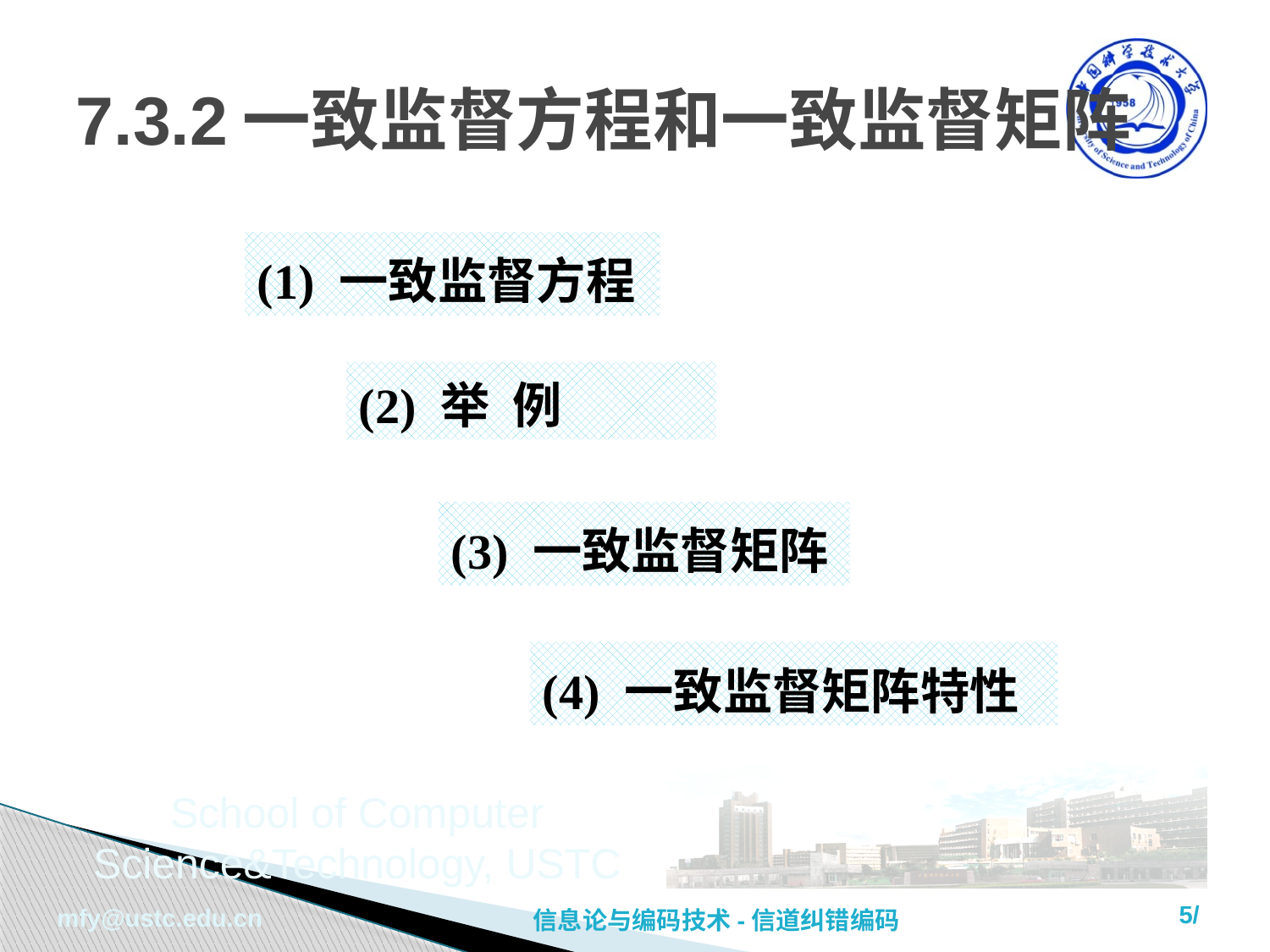

# 7.3.2一致监督方程和一致监督矩阵
(1) 一致监督方程
(2) 举  例
(3) 一致监督矩阵
(4) 一致监督矩阵特性